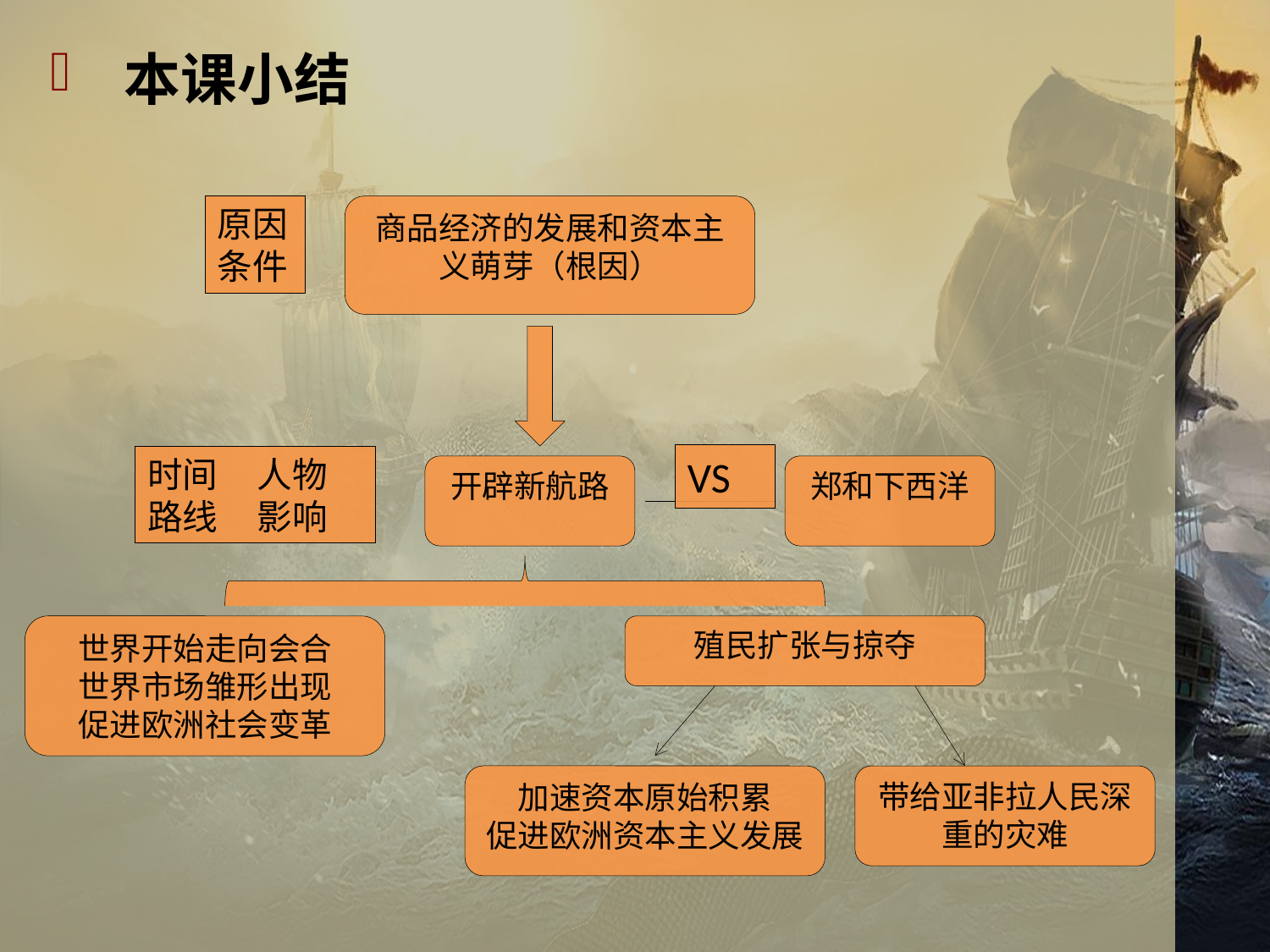

本课小结
原因
条件
商品经济的发展和资本主义萌芽（根因）

VS
时间     人物
路线     影响
开辟新航路
郑和下西洋
世界开始走向会合
世界市场雏形出现
促进欧洲社会变革
殖民扩张与掠夺
加速资本原始积累
促进欧洲资本主义发展
带给亚非拉人民深重的灾难